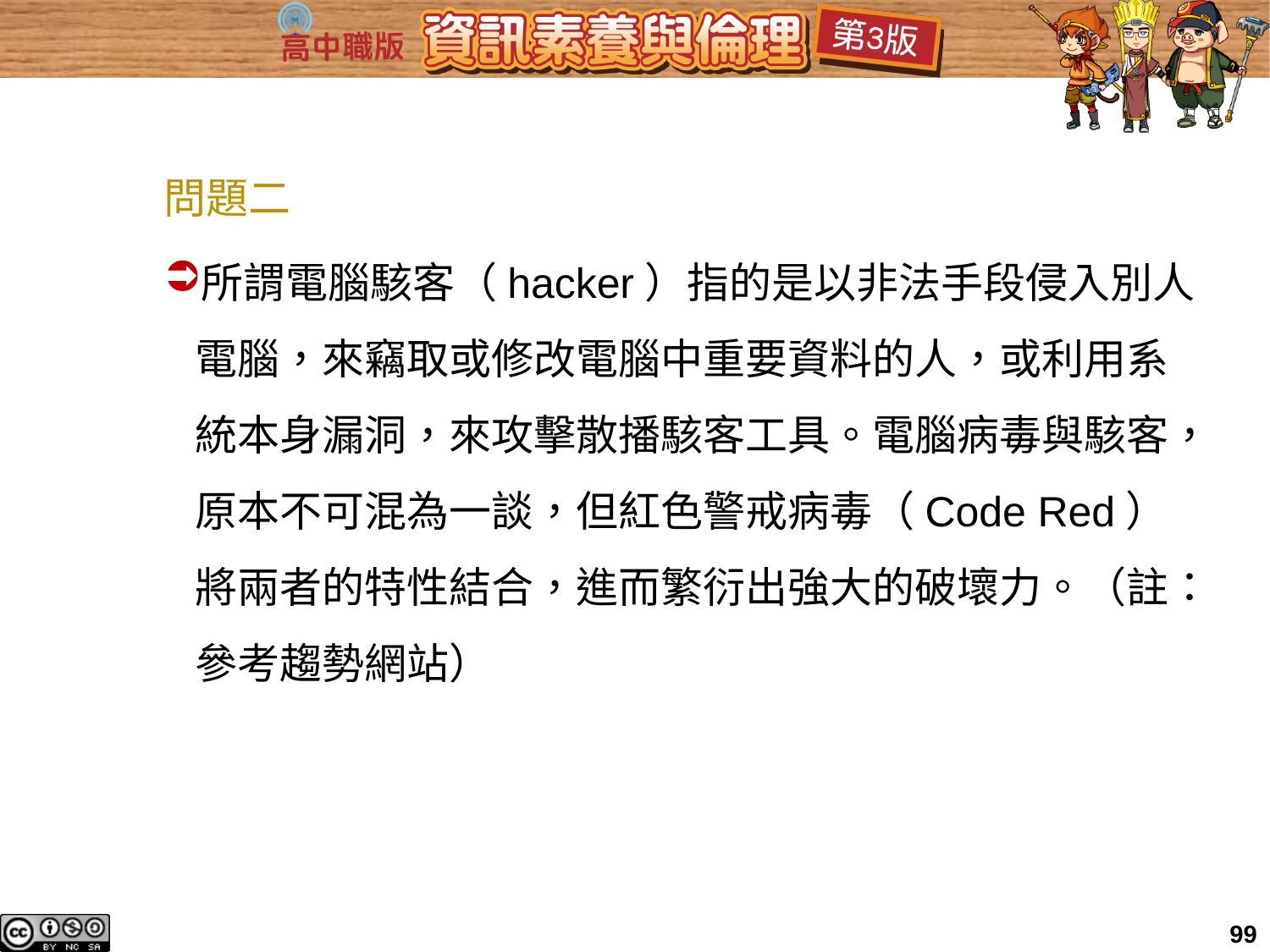

問題二
所謂電腦駭客（hacker）指的是以非法手段侵入別人電腦，來竊取或修改電腦中重要資料的人，或利用系統本身漏洞，來攻擊散播駭客工具。電腦病毒與駭客，原本不可混為一談，但紅色警戒病毒（Code Red）將兩者的特性結合，進而繁衍出強大的破壞力。（註：參考趨勢網站）
99